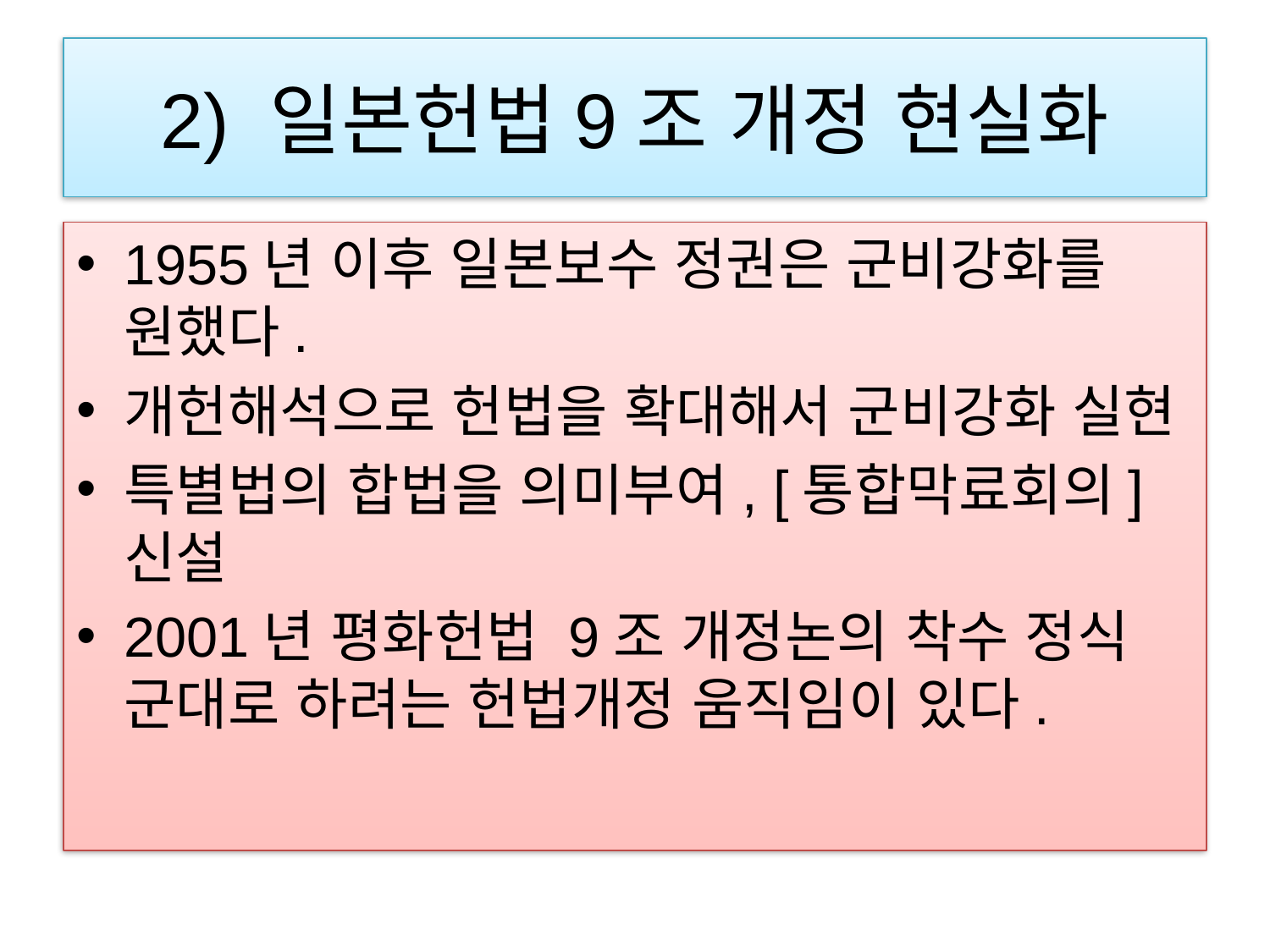

# 2) 일본헌법9조 개정 현실화
1955년 이후 일본보수 정권은 군비강화를 원했다.
개헌해석으로 헌법을 확대해서 군비강화 실현
특별법의 합법을 의미부여, [통합막료회의] 신설
2001년 평화헌법 9조 개정논의 착수 정식 군대로 하려는 헌법개정 움직임이 있다.